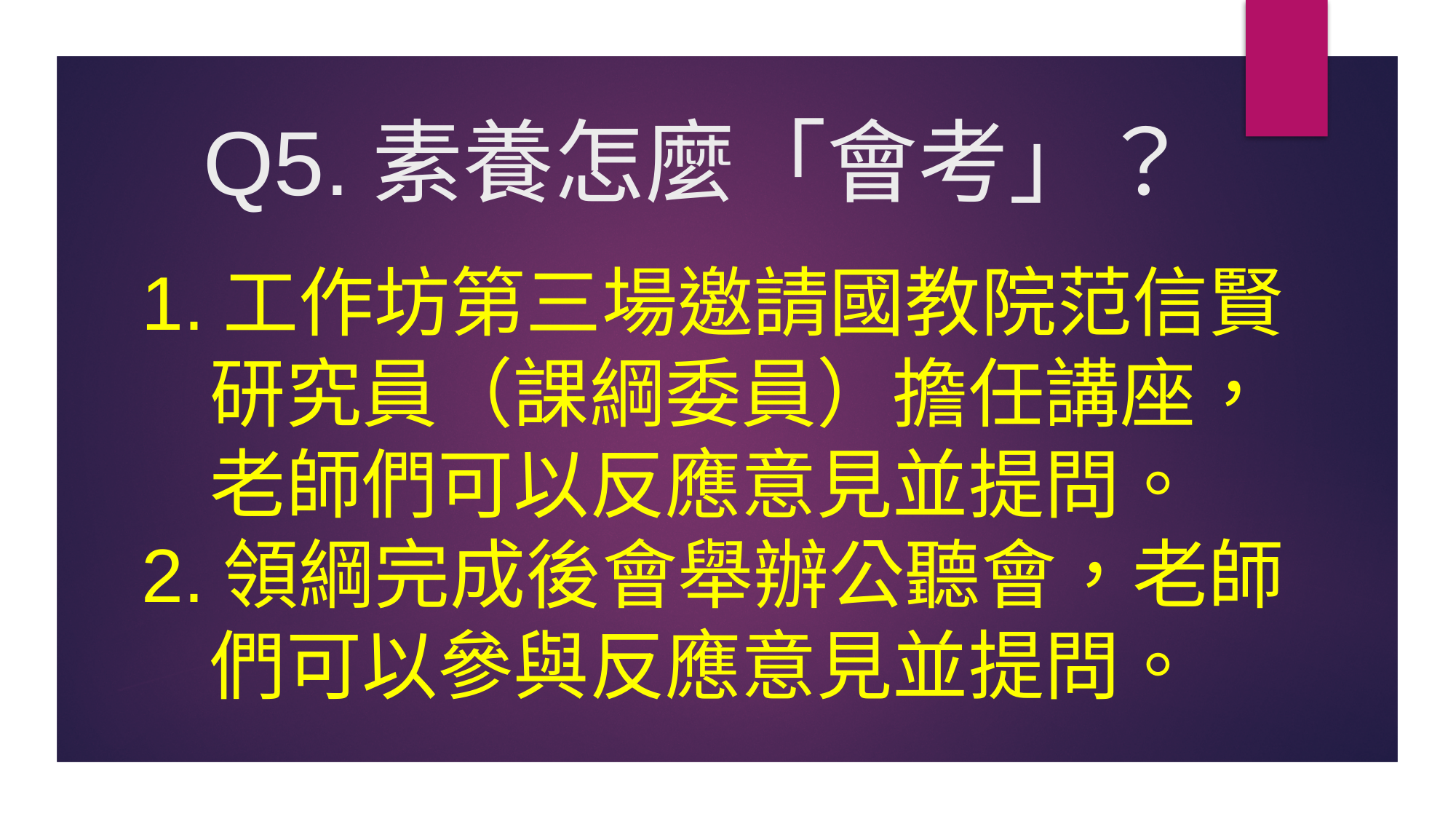

# Q5.素養怎麼「會考」？
1.工作坊第三場邀請國教院范信賢
   研究員（課綱委員）擔任講座，
   老師們可以反應意見並提問。
2.領綱完成後會舉辦公聽會，老師
   們可以參與反應意見並提問。